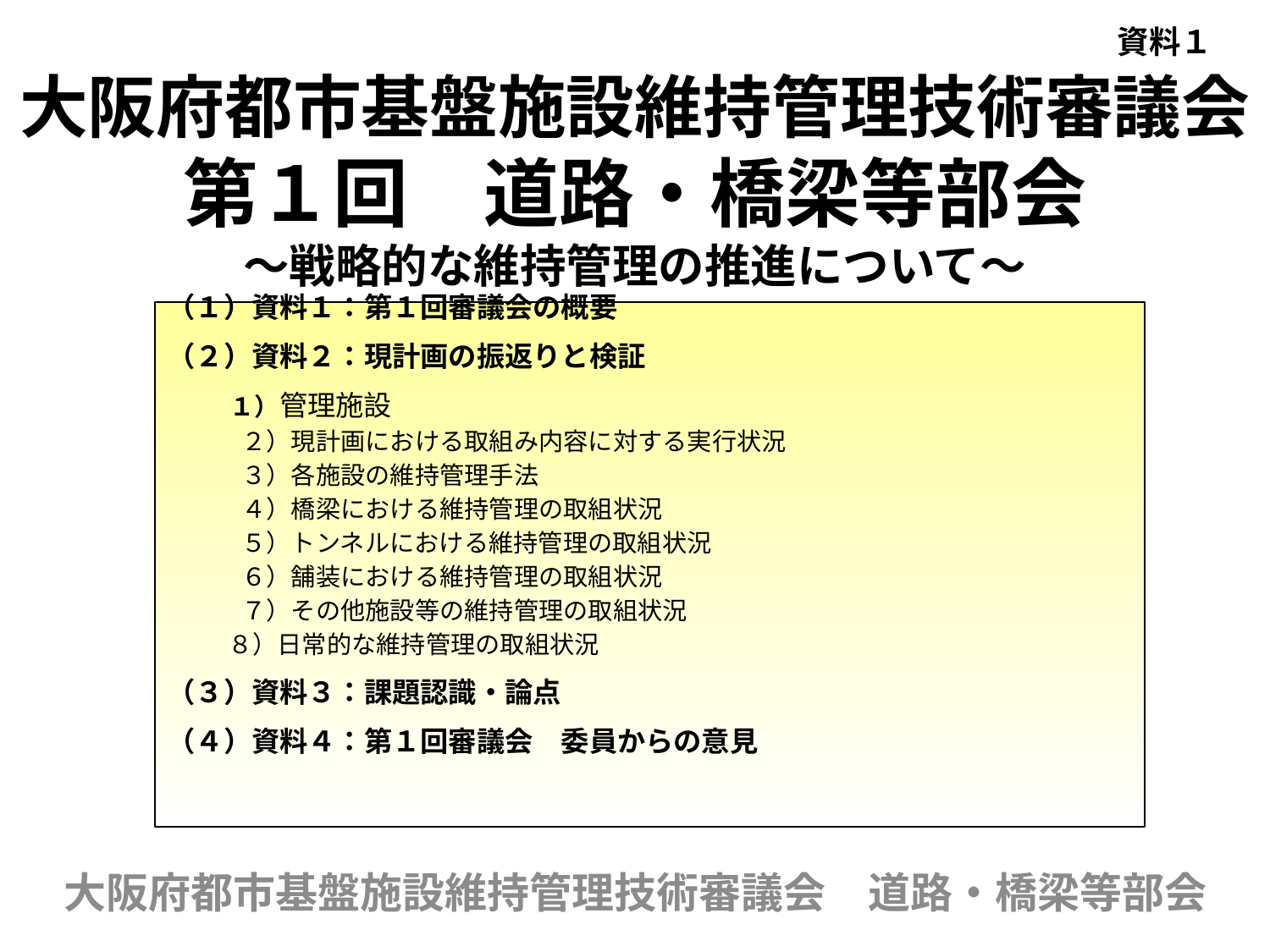

資料１
# 大阪府都市基盤施設維持管理技術審議会 第１回　道路・橋梁等部会 ～戦略的な維持管理の推進について～
（１）資料１：第１回審議会の概要
（２）資料２：現計画の振返りと検証
　　 １）管理施設
　　　２）現計画における取組み内容に対する実行状況
　　　３）各施設の維持管理手法
　　　４）橋梁における維持管理の取組状況
　　　５）トンネルにおける維持管理の取組状況
　　　６）舗装における維持管理の取組状況
　　　７）その他施設等の維持管理の取組状況
　　  ８）日常的な維持管理の取組状況
（３）資料３：課題認識・論点
（４）資料４：第１回審議会　委員からの意見

大阪府都市基盤施設維持管理技術審議会　道路・橋梁等部会